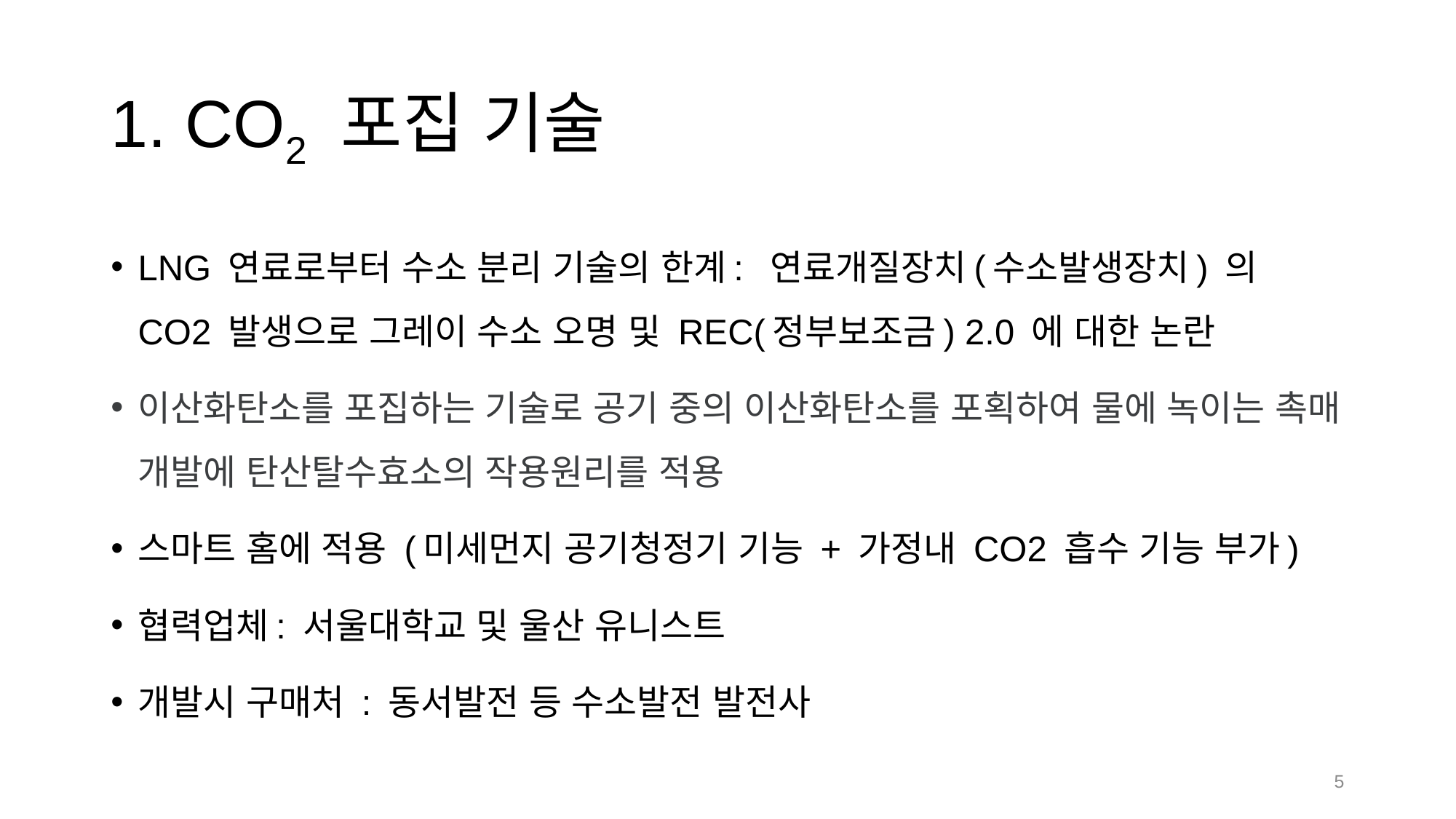

# 1. CO2 포집 기술
LNG 연료로부터 수소 분리 기술의 한계:  연료개질장치(수소발생장치) 의 CO2 발생으로 그레이 수소 오명 및 REC(정부보조금) 2.0 에 대한 논란
이산화탄소를 포집하는 기술로 공기 중의 이산화탄소를 포획하여 물에 녹이는 촉매 개발에 탄산탈수효소의 작용원리를 적용
스마트 홈에 적용 (미세먼지 공기청정기 기능 + 가정내 CO2 흡수 기능 부가)
협력업체: 서울대학교 및 울산 유니스트
개발시 구매처 : 동서발전 등 수소발전 발전사
5